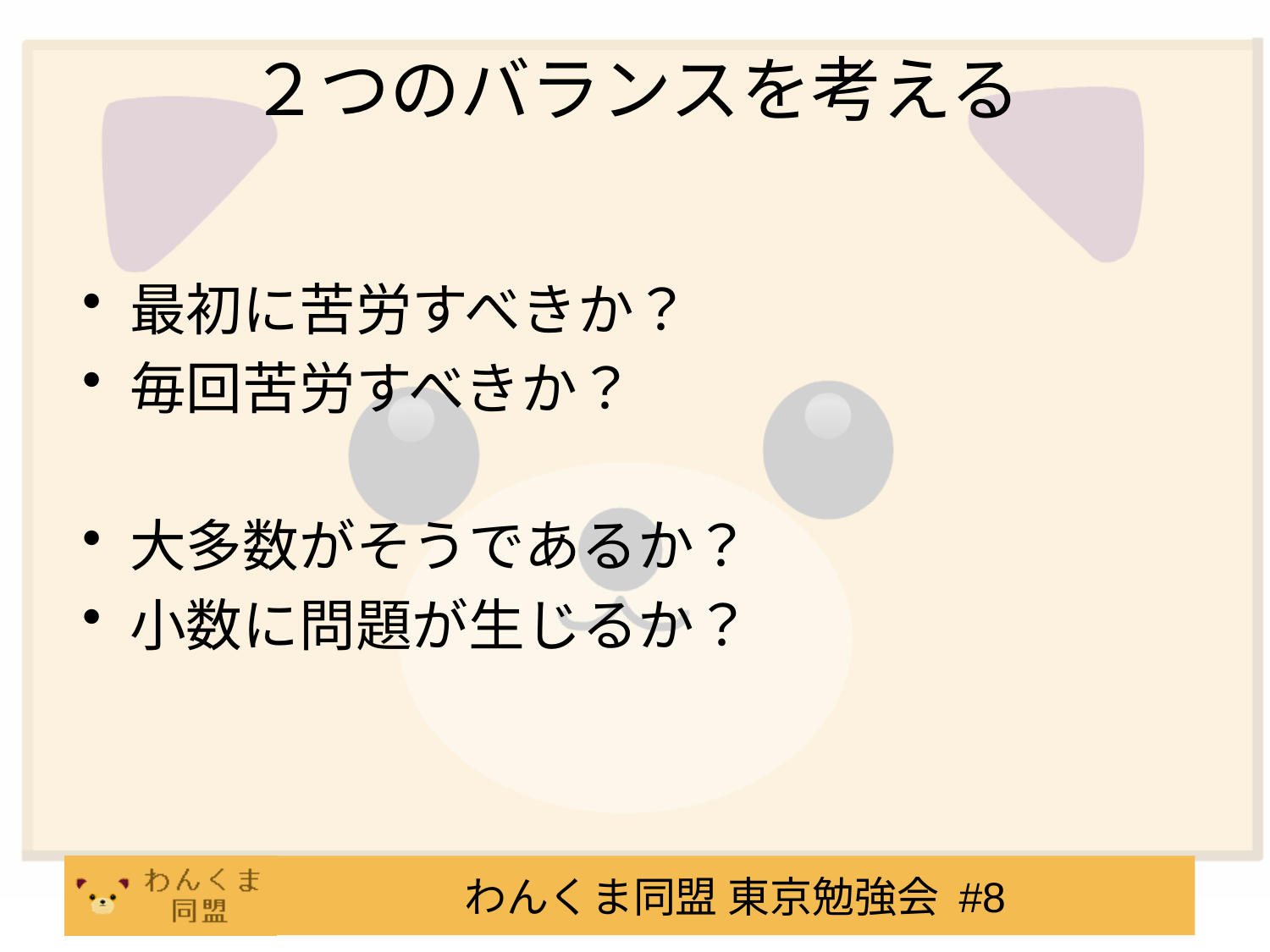

# ２つのバランスを考える

最初に苦労すべきか？
毎回苦労すべきか？

大多数がそうであるか？
小数に問題が生じるか？